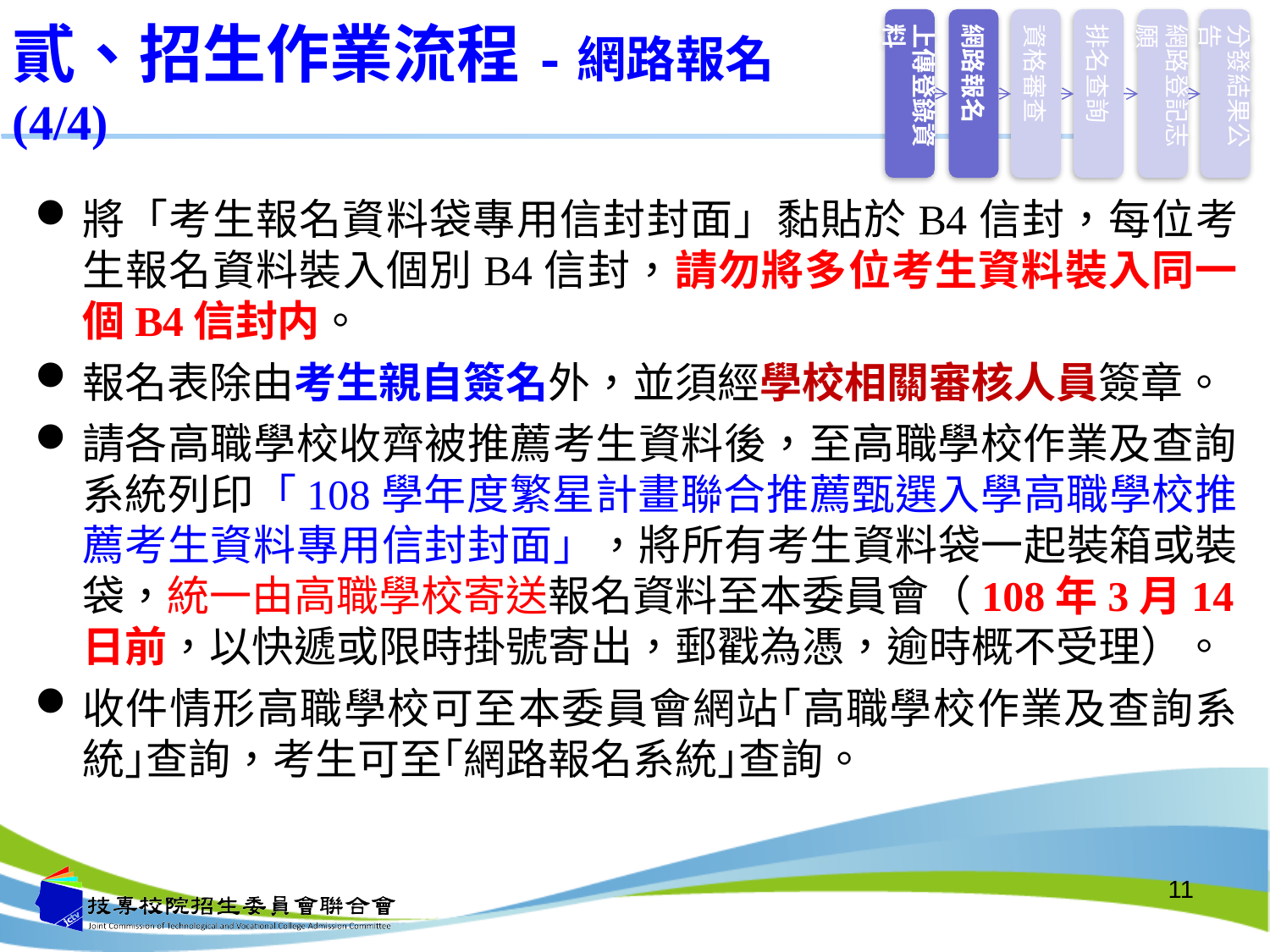

上傳登錄資料
網路報名
資格審查
排名查詢
網路登記志願
分發結果公告
貳、招生作業流程-網路報名(4/4)
將「考生報名資料袋專用信封封面」黏貼於B4信封，每位考生報名資料裝入個別B4信封，請勿將多位考生資料裝入同一個B4信封内。
報名表除由考生親自簽名外，並須經學校相關審核人員簽章。
請各高職學校收齊被推薦考生資料後，至高職學校作業及查詢系統列印「108學年度繁星計畫聯合推薦甄選入學高職學校推薦考生資料專用信封封面」，將所有考生資料袋一起裝箱或裝袋，統一由高職學校寄送報名資料至本委員會（108年3月14日前，以快遞或限時掛號寄出，郵戳為憑，逾時概不受理）。
收件情形高職學校可至本委員會網站｢高職學校作業及查詢系統｣查詢，考生可至｢網路報名系統｣查詢。

11